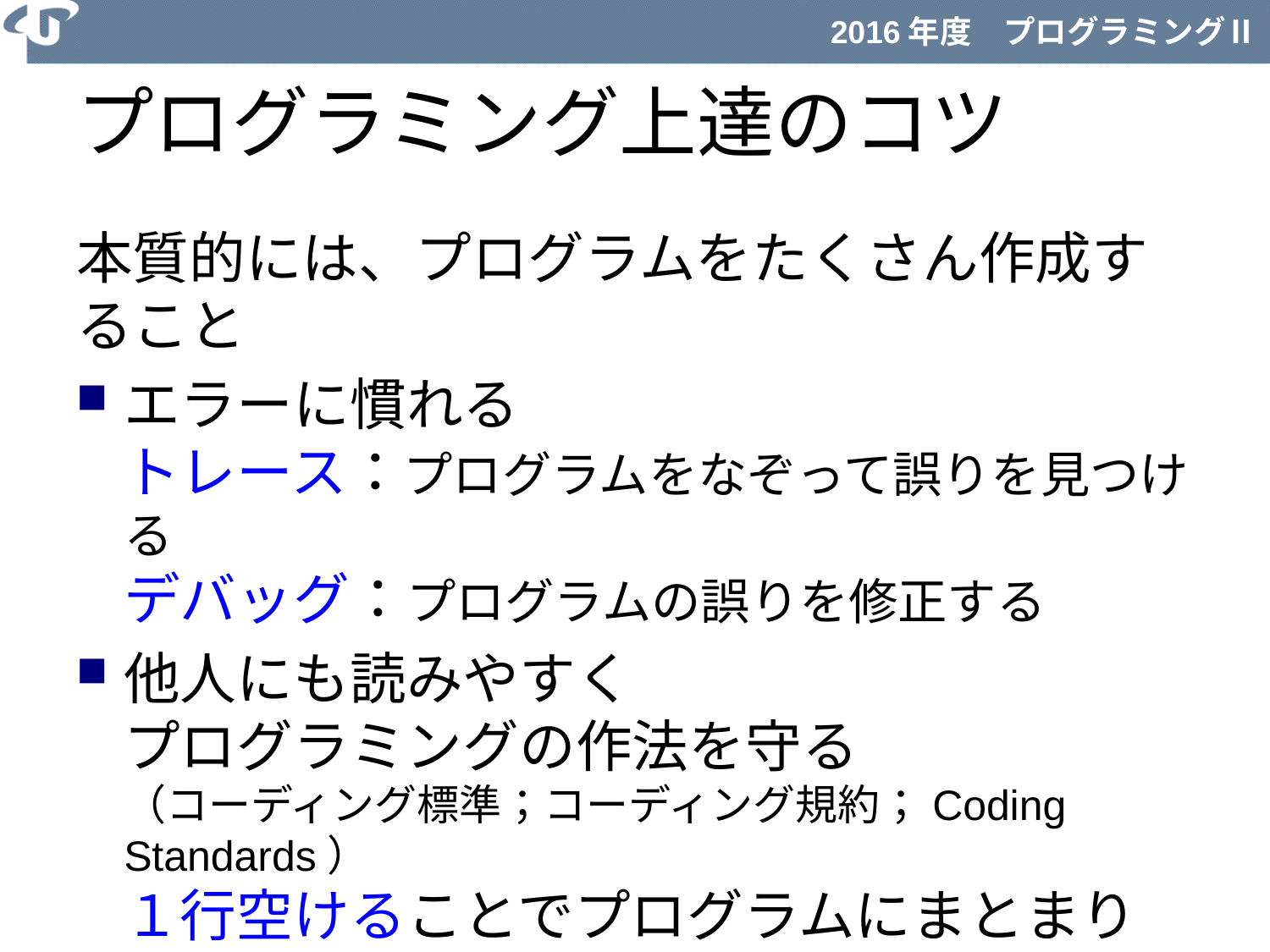

# プログラミング上達のコツ
本質的には、プログラムをたくさん作成すること
エラーに慣れる
トレース：プログラムをなぞって誤りを見つける
デバッグ：プログラムの誤りを修正する
他人にも読みやすく
プログラミングの作法を守る
（コーディング標準；コーディング規約；Coding Standards）
１行空けることでプログラムにまとまりを作る
プログラムの構造にしたがって段下げを行う